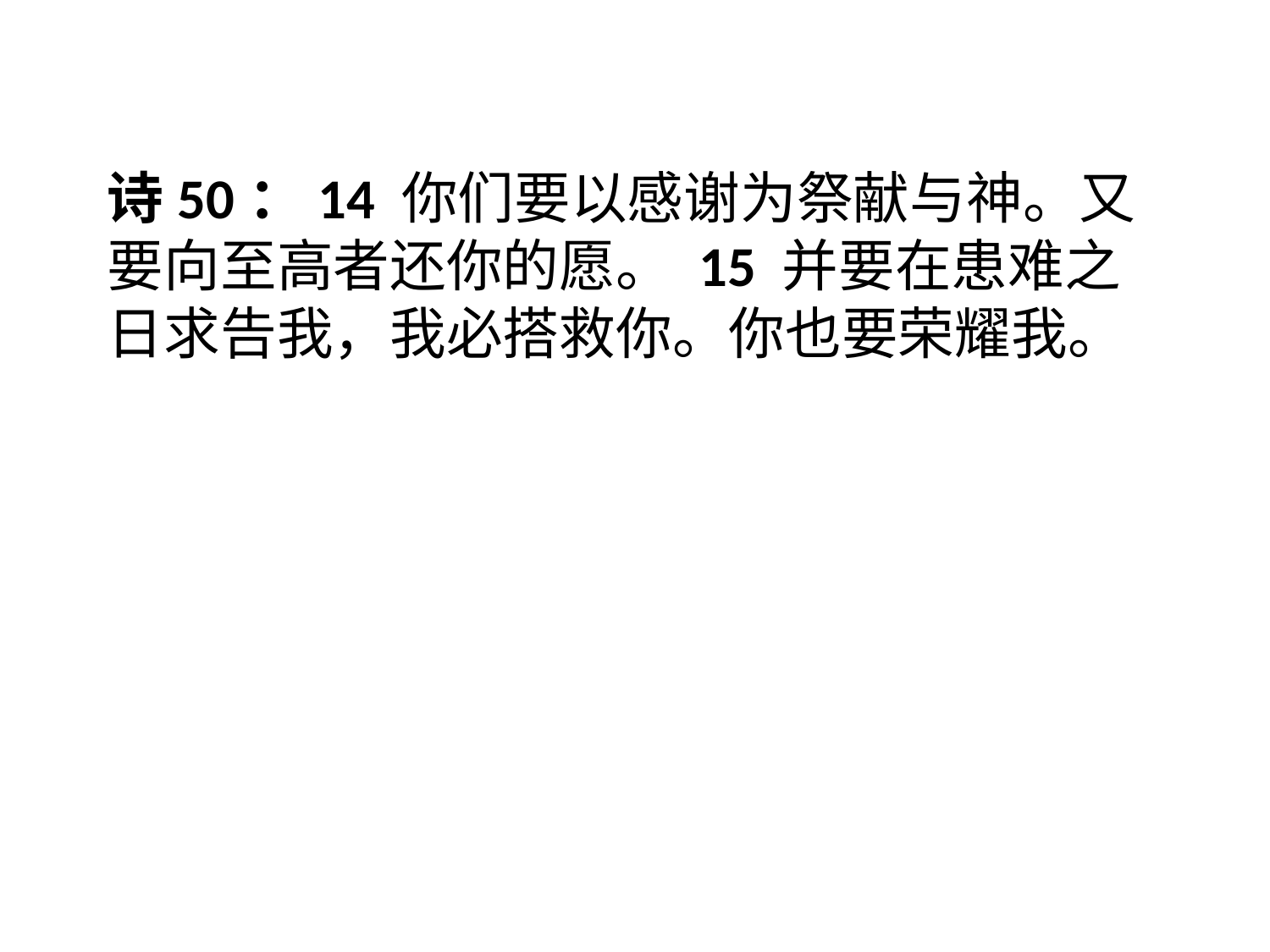

诗50：14 你们要以感谢为祭献与神。又要向至高者还你的愿。 15 并要在患难之日求告我，我必搭救你。你也要荣耀我。